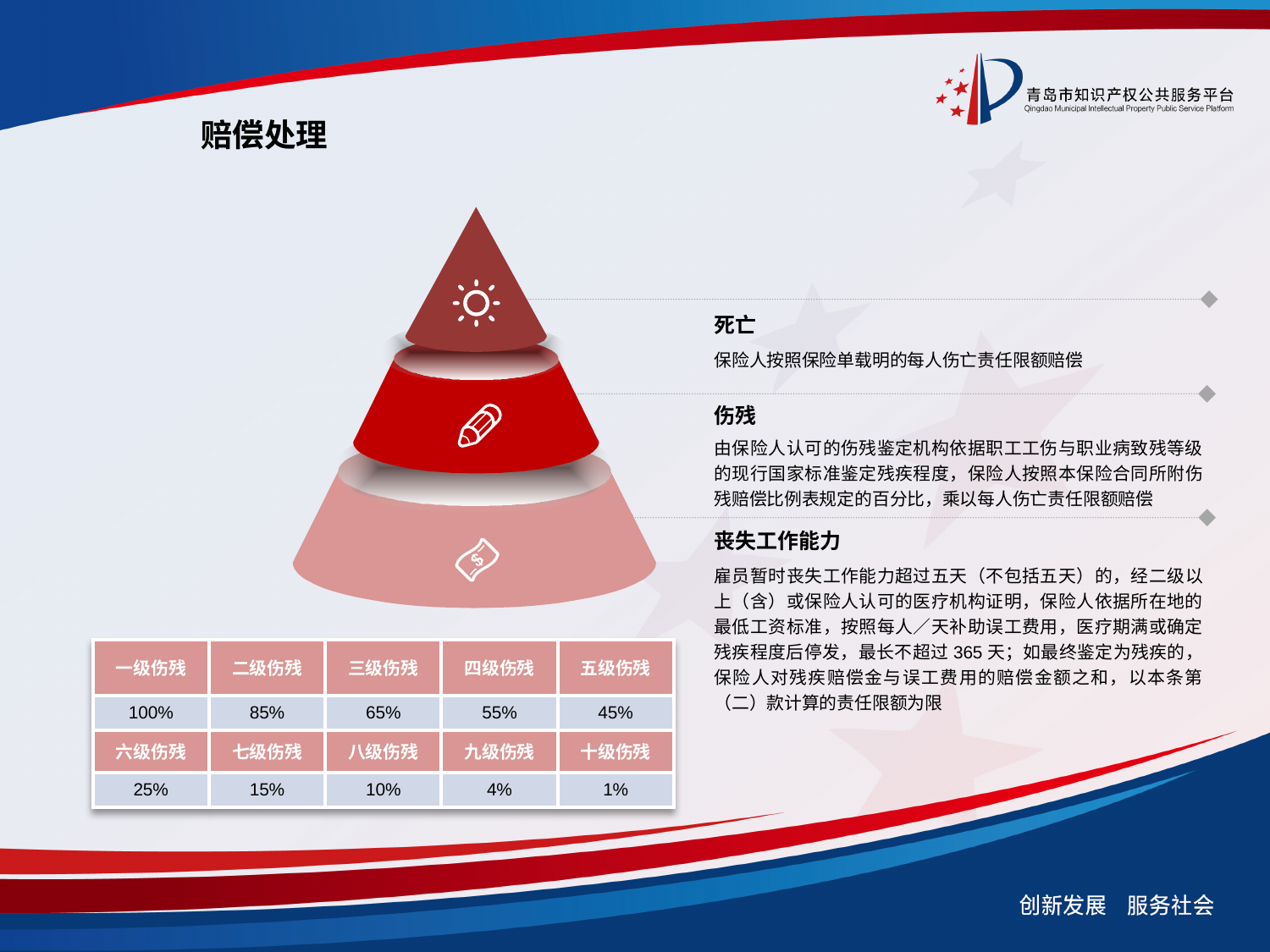

赔偿处理

死亡

保险人按照保险单载明的每人伤亡责任限额赔偿

伤残

由保险人认可的伤残鉴定机构依据职工工伤与职业病致残等级的现行国家标准鉴定残疾程度，保险人按照本保险合同所附伤残赔偿比例表规定的百分比，乘以每人伤亡责任限额赔偿

丧失工作能力

雇员暂时丧失工作能力超过五天（不包括五天）的，经二级以上（含）或保险人认可的医疗机构证明，保险人依据所在地的最低工资标准，按照每人／天补助误工费用，医疗期满或确定残疾程度后停发，最长不超过365天；如最终鉴定为残疾的，保险人对残疾赔偿金与误工费用的赔偿金额之和，以本条第（二）款计算的责任限额为限
| 一级伤残 | 二级伤残 | 三级伤残 | 四级伤残 | 五级伤残 |
| --- | --- | --- | --- | --- |
| 100% | 85% | 65% | 55% | 45% |
| 六级伤残 | 七级伤残 | 八级伤残 | 九级伤残 | 十级伤残 |
| 25% | 15% | 10% | 4% | 1% |